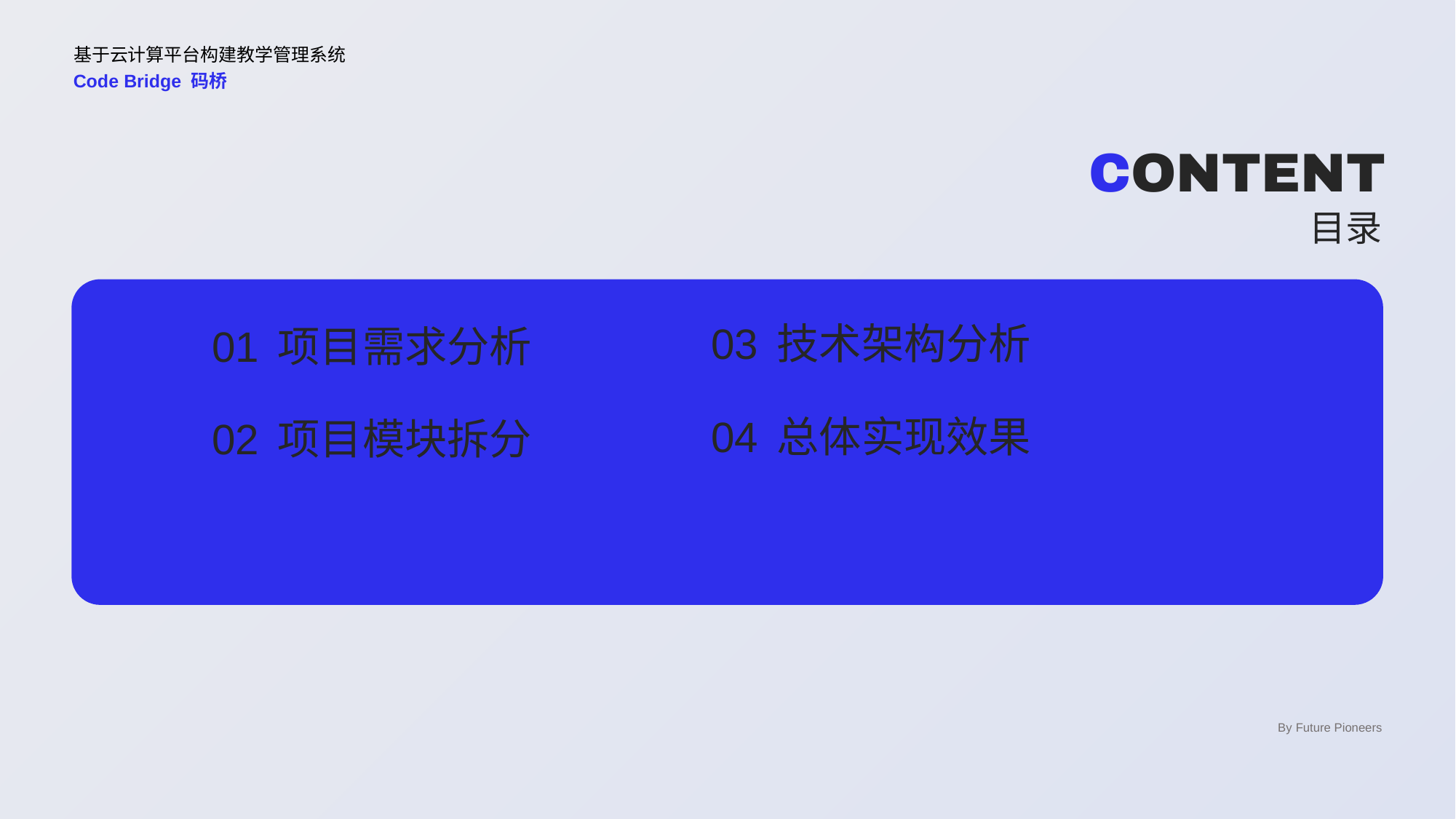

基于云计算平台构建教学管理系统
Code Bridge 码桥
CONTENT
目录

03
技术架构分析

01
项目需求分析

04
总体实现效果

02
项目模块拆分

By Future Pioneers